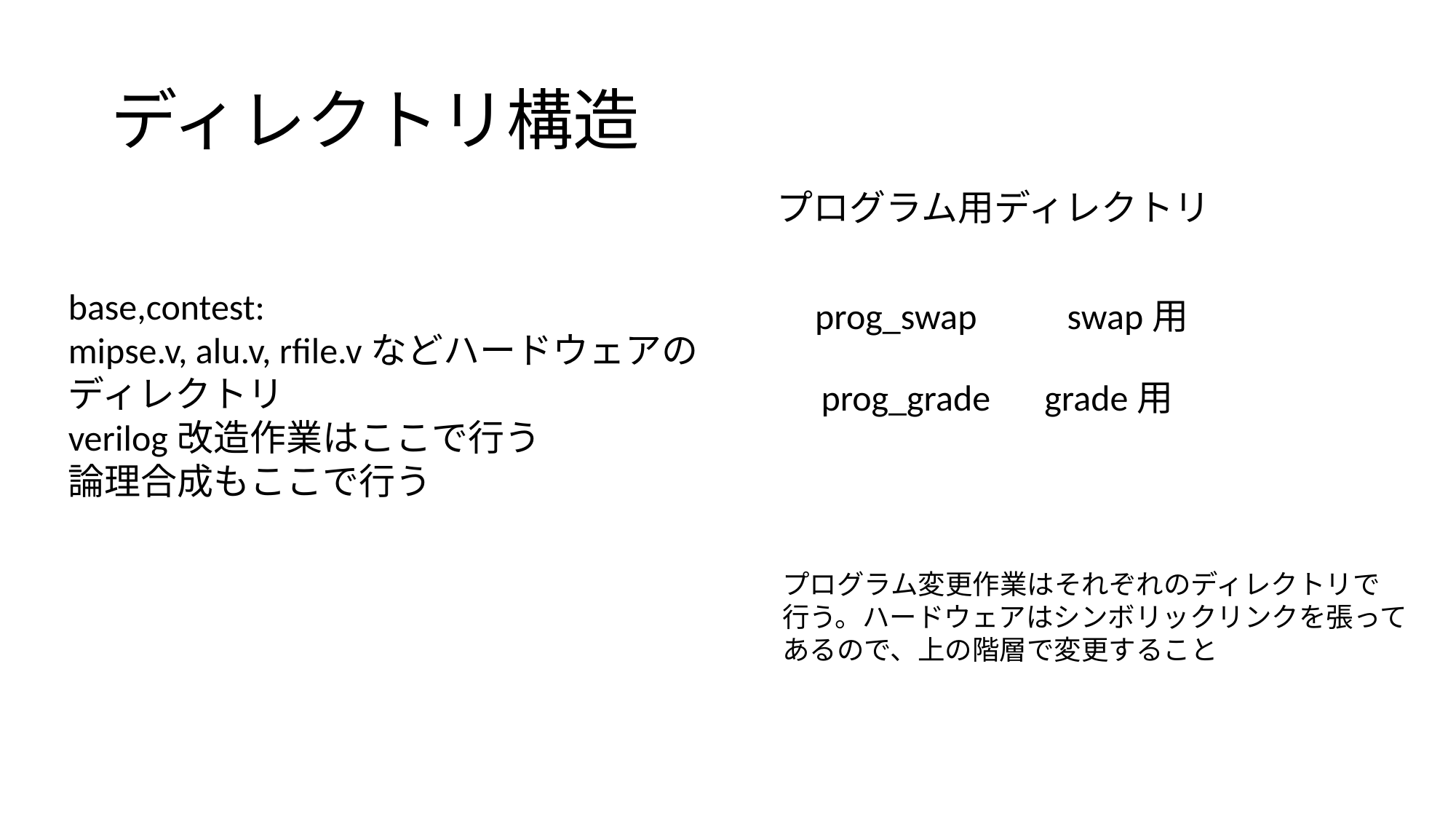

# ディレクトリ構造
プログラム用ディレクトリ
base,contest:
mipse.v, alu.v, rfile.vなどハードウェアの
ディレクトリ
verilog改造作業はここで行う
論理合成もここで行う
prog_swap　　swap用
prog_grade　grade用
プログラム変更作業はそれぞれのディレクトリで
行う。ハードウェアはシンボリックリンクを張って
あるので、上の階層で変更すること